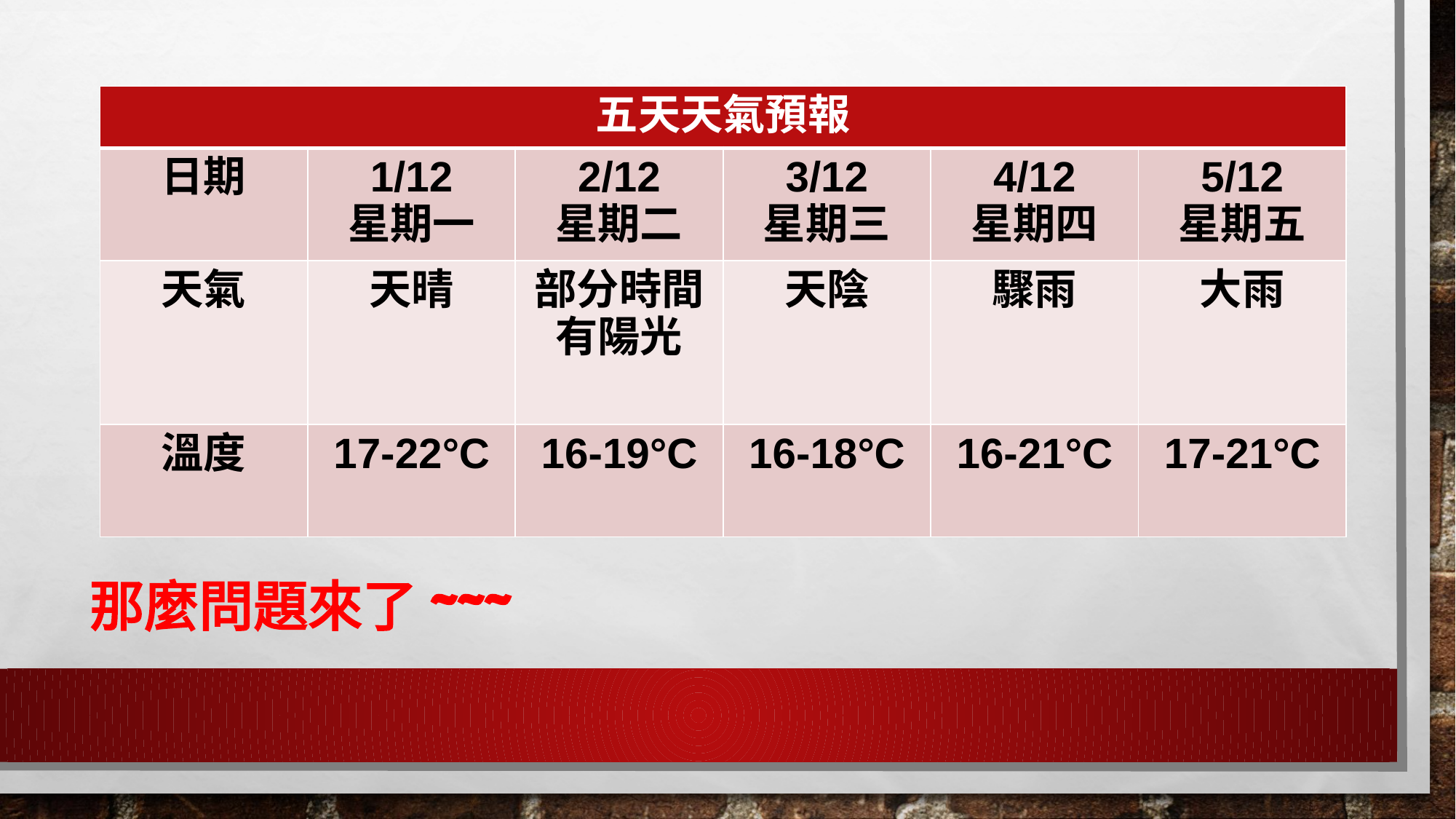

| 五天天氣預報 |  |  |  |  |  |
| --- | --- | --- | --- | --- | --- |
| 日期 | 1/12 星期一 | 2/12 星期二 | 3/12 星期三 | 4/12 星期四 | 5/12 星期五 |
| 天氣 | 天晴 | 部分時間有陽光 | 天陰 | 驟雨 | 大雨 |
| 溫度 | 17-22°C | 16-19°C | 16-18°C | 16-21°C | 17-21°C |
那麼問題來了~~~